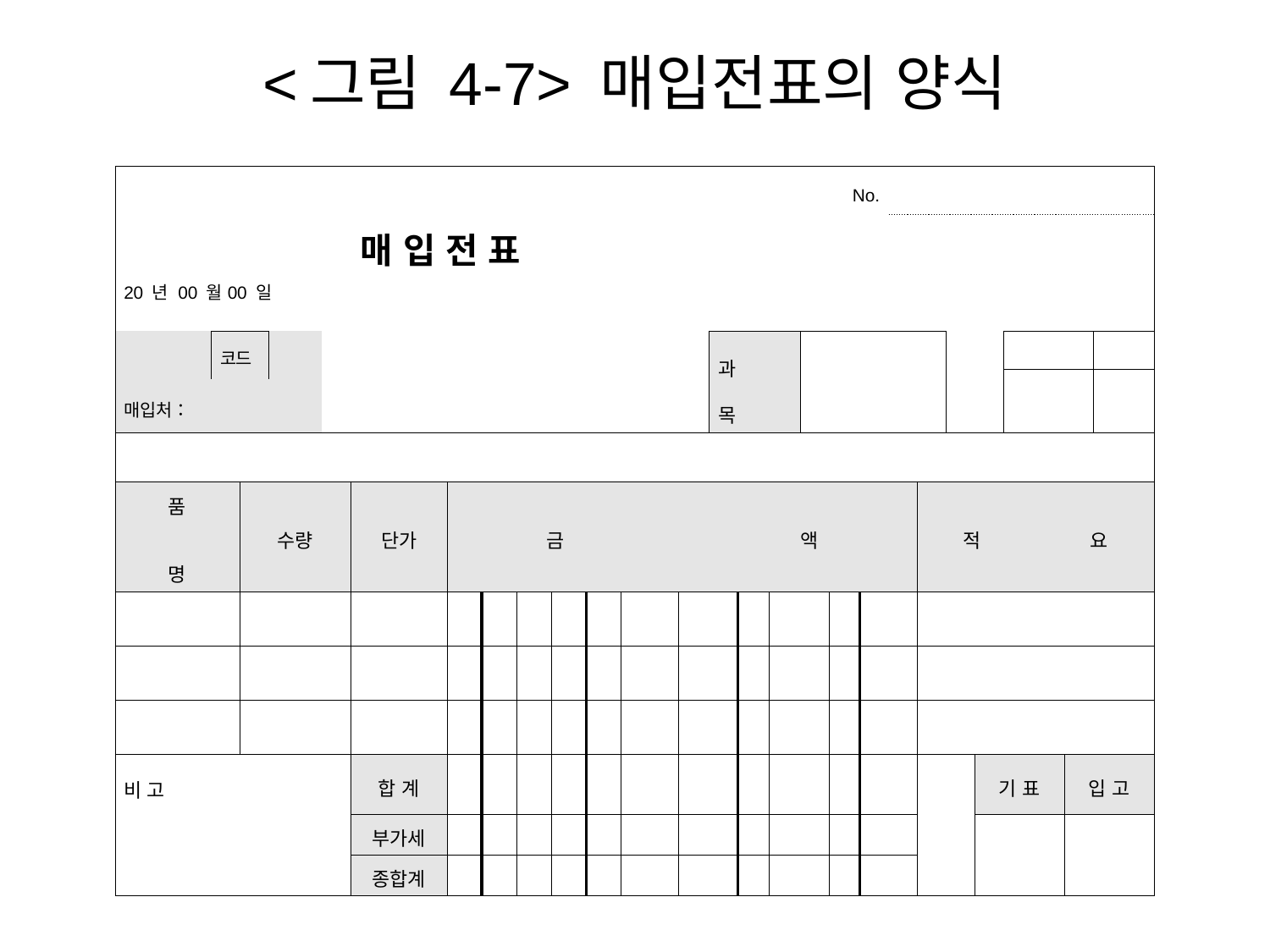

# <그림 4-7> 매입전표의 양식
| 매 입 전 표 20 년 00 월00 일 |  |  |  |  |  |  |  |  |  |  |  | No. |  |  |  |  |  |  |  |  |  |  |  |  |  |  |
| --- | --- | --- | --- | --- | --- | --- | --- | --- | --- | --- | --- | --- | --- | --- | --- | --- | --- | --- | --- | --- | --- | --- | --- | --- | --- | --- |
|  |  |  |  |  |  |  |  |  |  |  |  |  |  |  |  |  |  |  |  |  |  |  |  |  |  |  |
|  | 코드 |  |  |  |  |  |  |  |  |  |  |  |  | 과 목 |  |  |  |  |  |  |  |  |  |  |  |  |
|  |  |  |  |  |  |  |  |  |  |  |  |  |  |  |  |  |  |  |  |  |  |  |  |  |  |  |
| 매입처： |  |  |  |  |  |  |  |  |  |  |  |  |  |  |  |  |  |  |  |  |  |  |  |  |  |  |
|  |  |  |  |  |  |  |  |  |  |  |  |  |  |  |  |  |  |  |  |  |  |  |  |  |  |  |
| 품 명 |  | 수량 |  |  | 단가 | 금 액 |  |  |  |  |  |  |  |  |  |  |  |  |  |  | 적 요 |  |  |  |  |  |
|  |  |  |  |  |  |  |  |  |  |  |  |  |  |  |  |  |  |  |  |  |  |  |  |  |  |  |
|  |  |  |  |  |  |  |  |  |  |  |  |  |  |  |  |  |  |  |  |  |  |  |  |  |  |  |
|  |  |  |  |  |  |  |  |  |  |  |  |  |  |  |  |  |  |  |  |  |  |  |  |  |  |  |
| 비 고 |  |  |  |  | 합 계 |  |  |  |  |  |  |  |  |  |  |  |  |  |  |  |  |  | 기 표 |  | 입 고 |  |
|  |  |  |  |  | 부가세 |  |  |  |  |  |  |  |  |  |  |  |  |  |  |  |  |  |  |  |  |  |
|  |  |  |  |  | 종합계 |  |  |  |  |  |  |  |  |  |  |  |  |  |  |  |  |  |  |  |  |  |